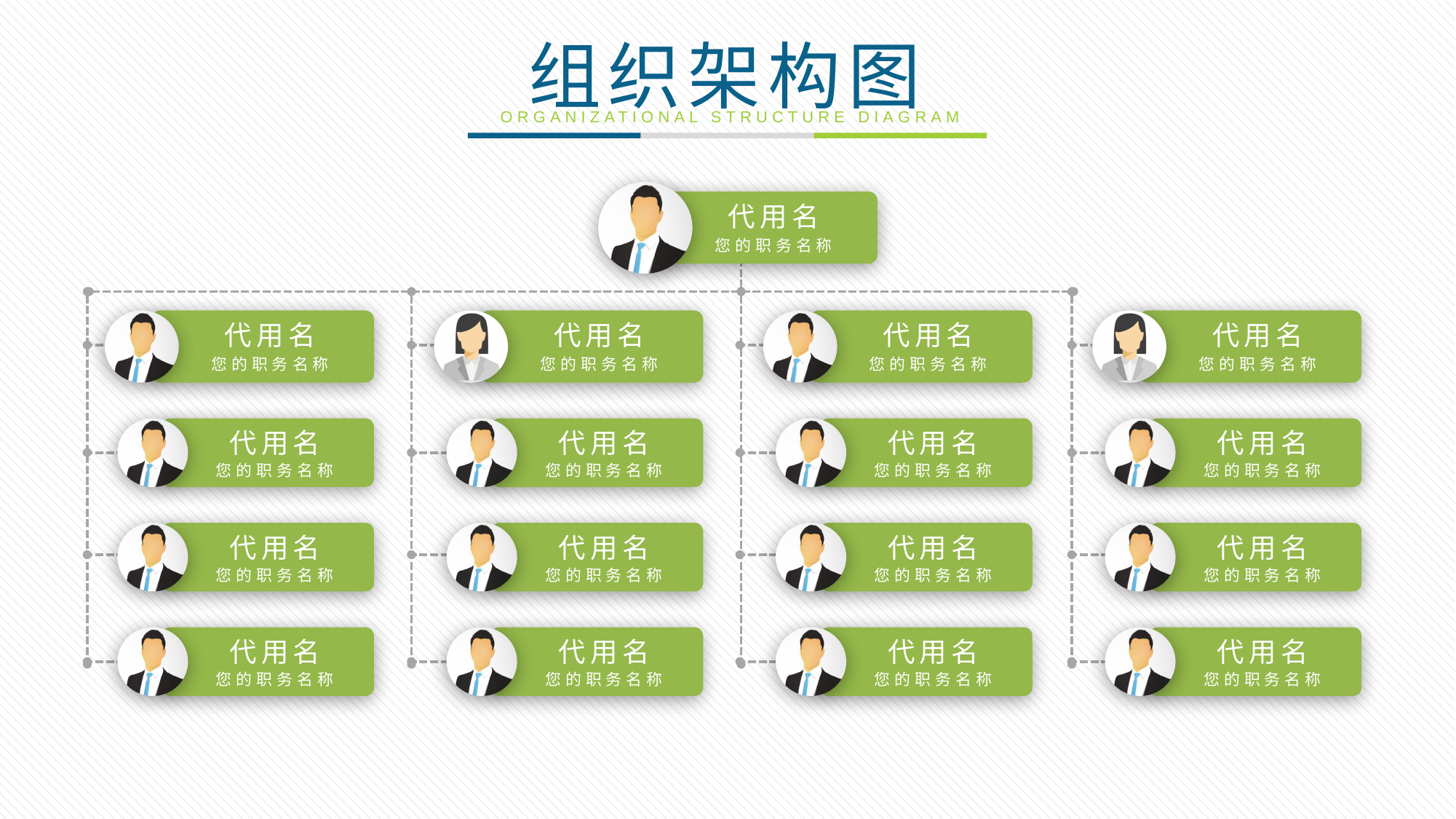

代用名
您的职务名称

代用名
您的职务名称

代用名
您的职务名称

代用名
您的职务名称

代用名
您的职务名称

代用名
您的职务名称

代用名
您的职务名称

代用名
您的职务名称

代用名
您的职务名称

代用名
您的职务名称

代用名
您的职务名称

代用名
您的职务名称

代用名
您的职务名称

代用名
您的职务名称

代用名
您的职务名称

代用名
您的职务名称

代用名
您的职务名称